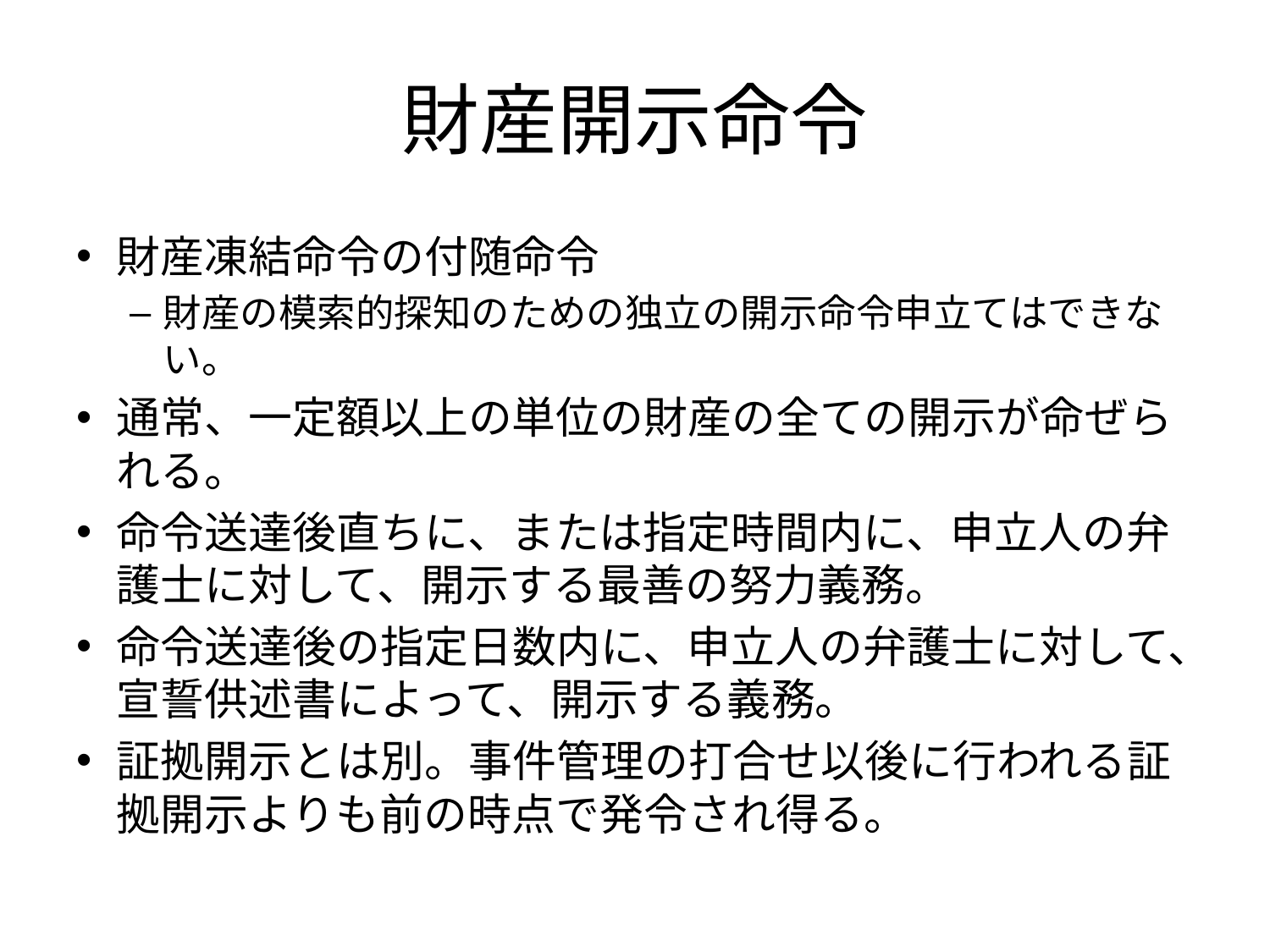

# 財産開示命令
財産凍結命令の付随命令
財産の模索的探知のための独立の開示命令申立てはできない。
通常、一定額以上の単位の財産の全ての開示が命ぜられる。
命令送達後直ちに、または指定時間内に、申立人の弁護士に対して、開示する最善の努力義務。
命令送達後の指定日数内に、申立人の弁護士に対して、宣誓供述書によって、開示する義務。
証拠開示とは別。事件管理の打合せ以後に行われる証拠開示よりも前の時点で発令され得る。